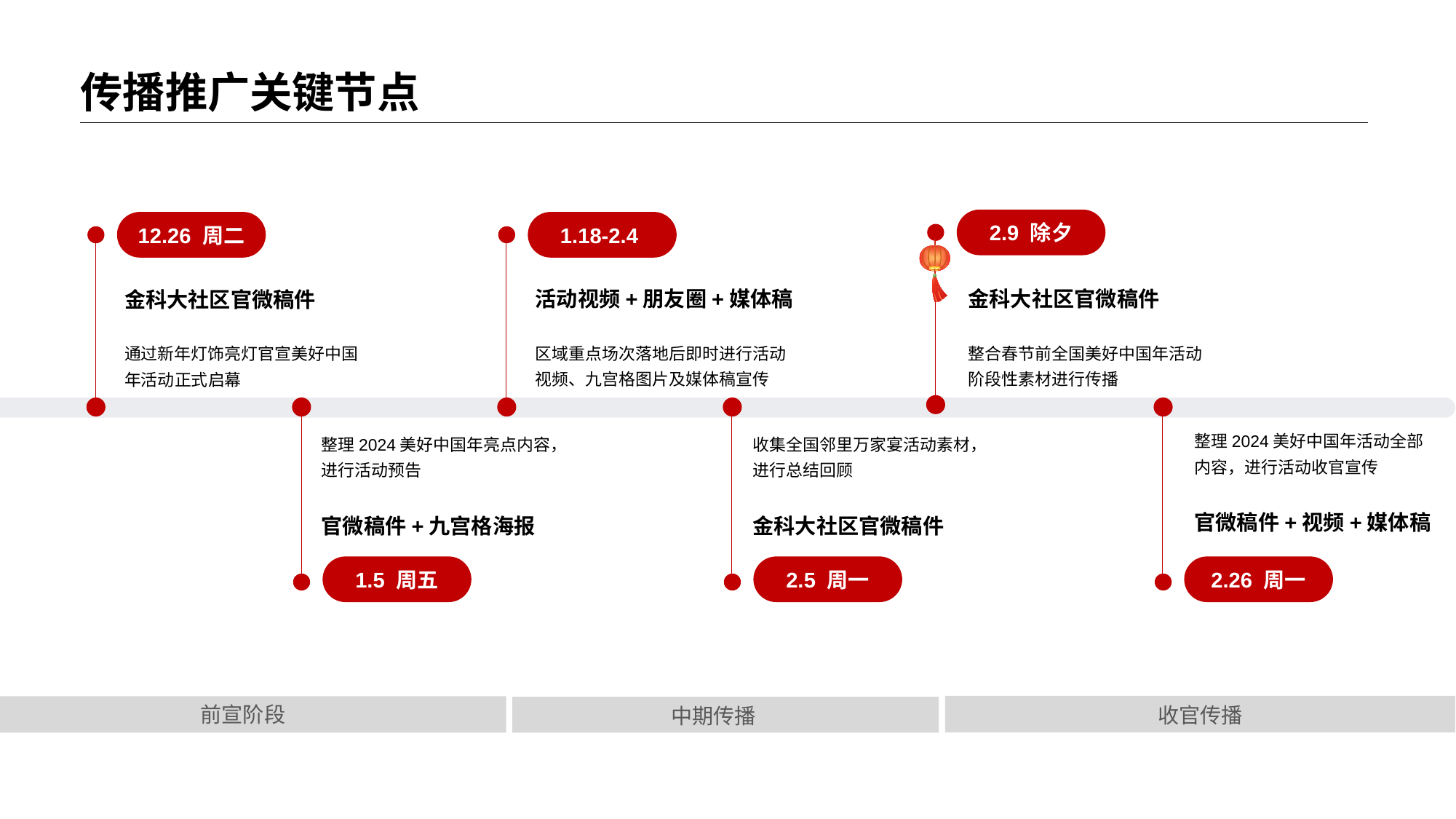

传播推广关键节点
2.9 除夕

12.26 周二
1.18-2.4

活动视频+朋友圈+媒体稿

区域重点场次落地后即时进行活动视频、九宫格图片及媒体稿宣传
金科大社区官微稿件

整合春节前全国美好中国年活动阶段性素材进行传播
金科大社区官微稿件

通过新年灯饰亮灯官宣美好中国年活动正式启幕

2.26 周一

1.5 周五

2.5 周一

整理2024美好中国年活动全部内容，进行活动收官宣传
官微稿件+视频+媒体稿
整理2024美好中国年亮点内容，进行活动预告
官微稿件+九宫格海报
收集全国邻里万家宴活动素材，进行总结回顾
金科大社区官微稿件

前宣阶段

收官传播
中期传播